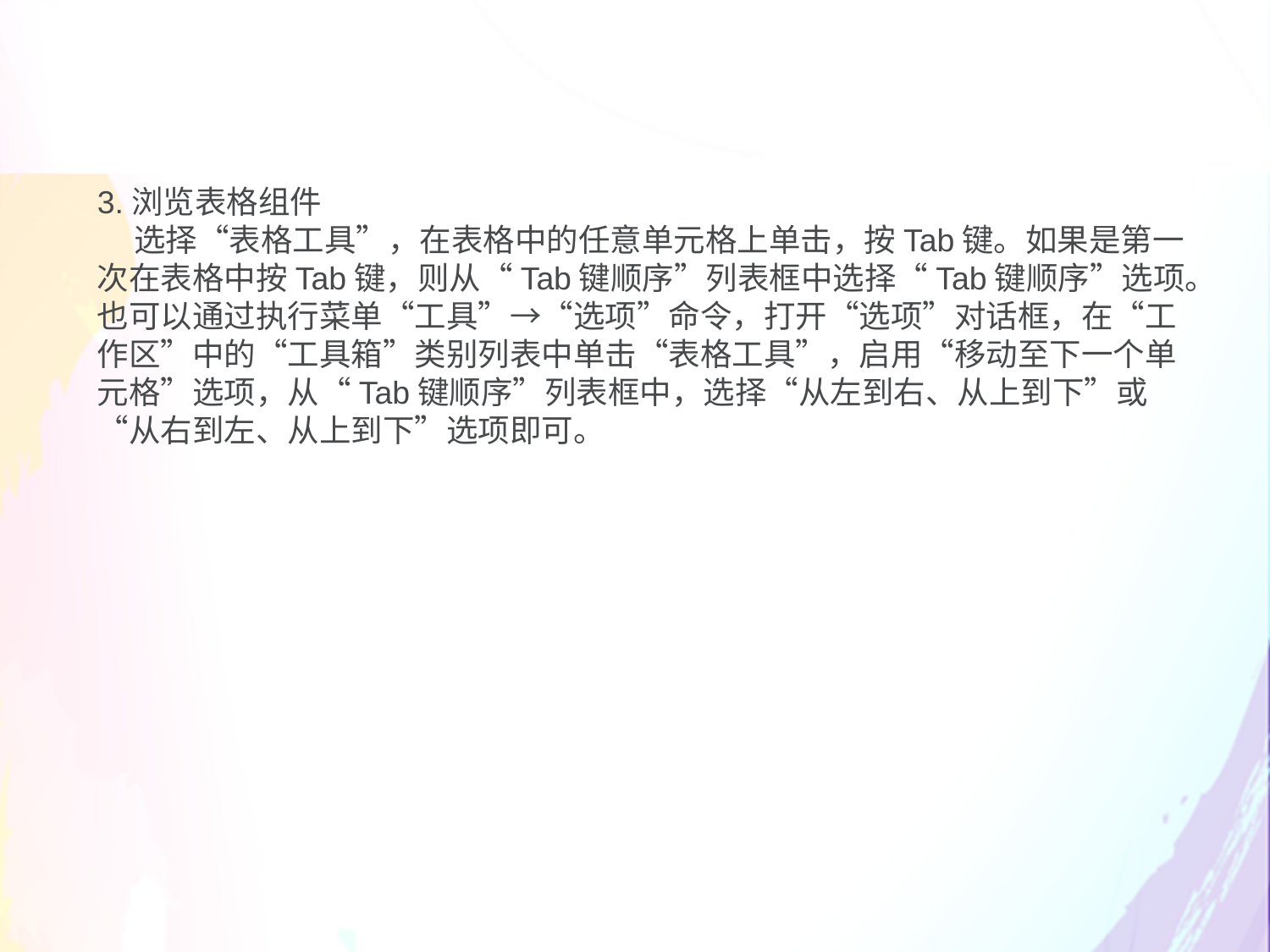

3.浏览表格组件
    选择“表格工具”，在表格中的任意单元格上单击，按Tab键。如果是第一次在表格中按Tab键，则从“Tab键顺序”列表框中选择“Tab键顺序”选项。也可以通过执行菜单“工具”→“选项”命令，打开“选项”对话框，在“工作区”中的“工具箱”类别列表中单击“表格工具”，启用“移动至下一个单元格”选项，从“Tab键顺序”列表框中，选择“从左到右、从上到下”或“从右到左、从上到下”选项即可。